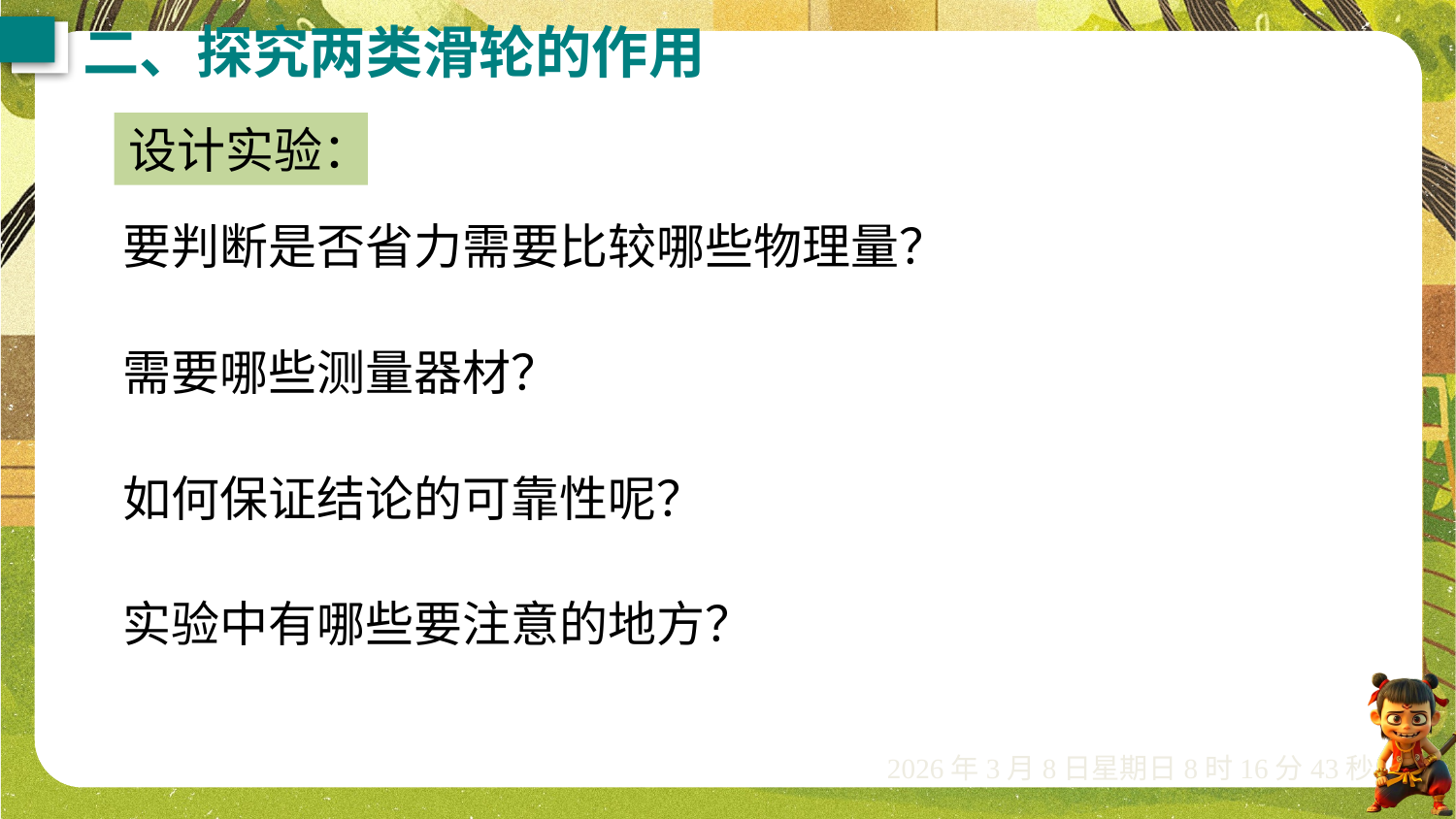

二、探究两类滑轮的作用

设计实验：
要判断是否省力需要比较哪些物理量？
需要哪些测量器材？
如何保证结论的可靠性呢？
实验中有哪些要注意的地方？